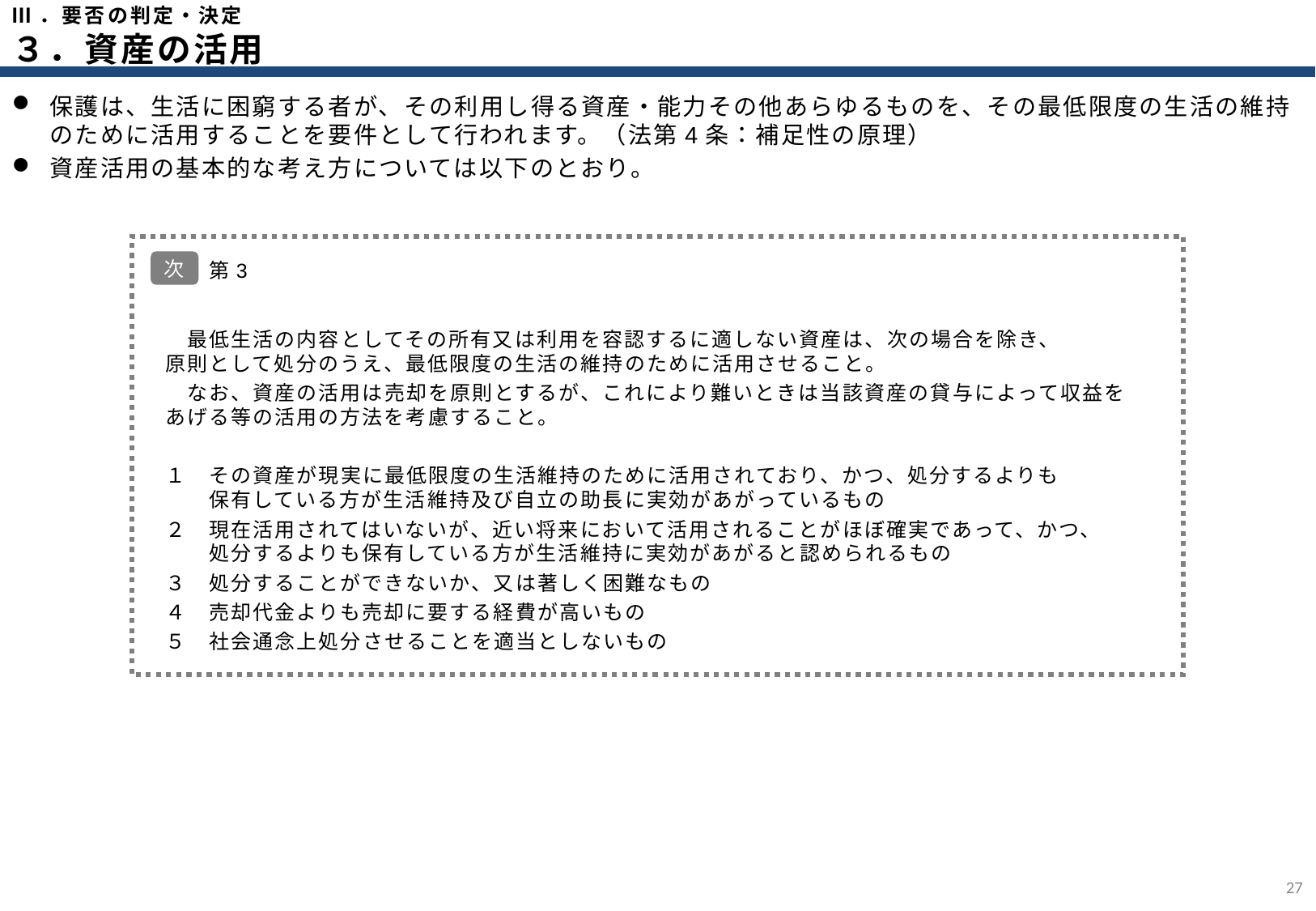

Ⅲ．要否の判定・決定
３．資産の活用
保護は、生活に困窮する者が、その利用し得る資産・能力その他あらゆるものを、その最低限度の生活の維持のために活用することを要件として行われます。（法第4条：補足性の原理）
資産活用の基本的な考え方については以下のとおり。
　　　第3

　　最低生活の内容としてその所有又は利用を容認するに適しない資産は、次の場合を除き、
　原則として処分のうえ、最低限度の生活の維持のために活用させること。
　　なお、資産の活用は売却を原則とするが、これにより難いときは当該資産の貸与によって収益を
　あげる等の活用の方法を考慮すること。

　１　その資産が現実に最低限度の生活維持のために活用されており、かつ、処分するよりも
　　　保有している方が生活維持及び自立の助長に実効があがっているもの
　２　現在活用されてはいないが、近い将来において活用されることがほぼ確実であって、かつ、
　　　処分するよりも保有している方が生活維持に実効があがると認められるもの
　３　処分することができないか、又は著しく困難なもの
　４　売却代金よりも売却に要する経費が高いもの
　５　社会通念上処分させることを適当としないもの
次
27